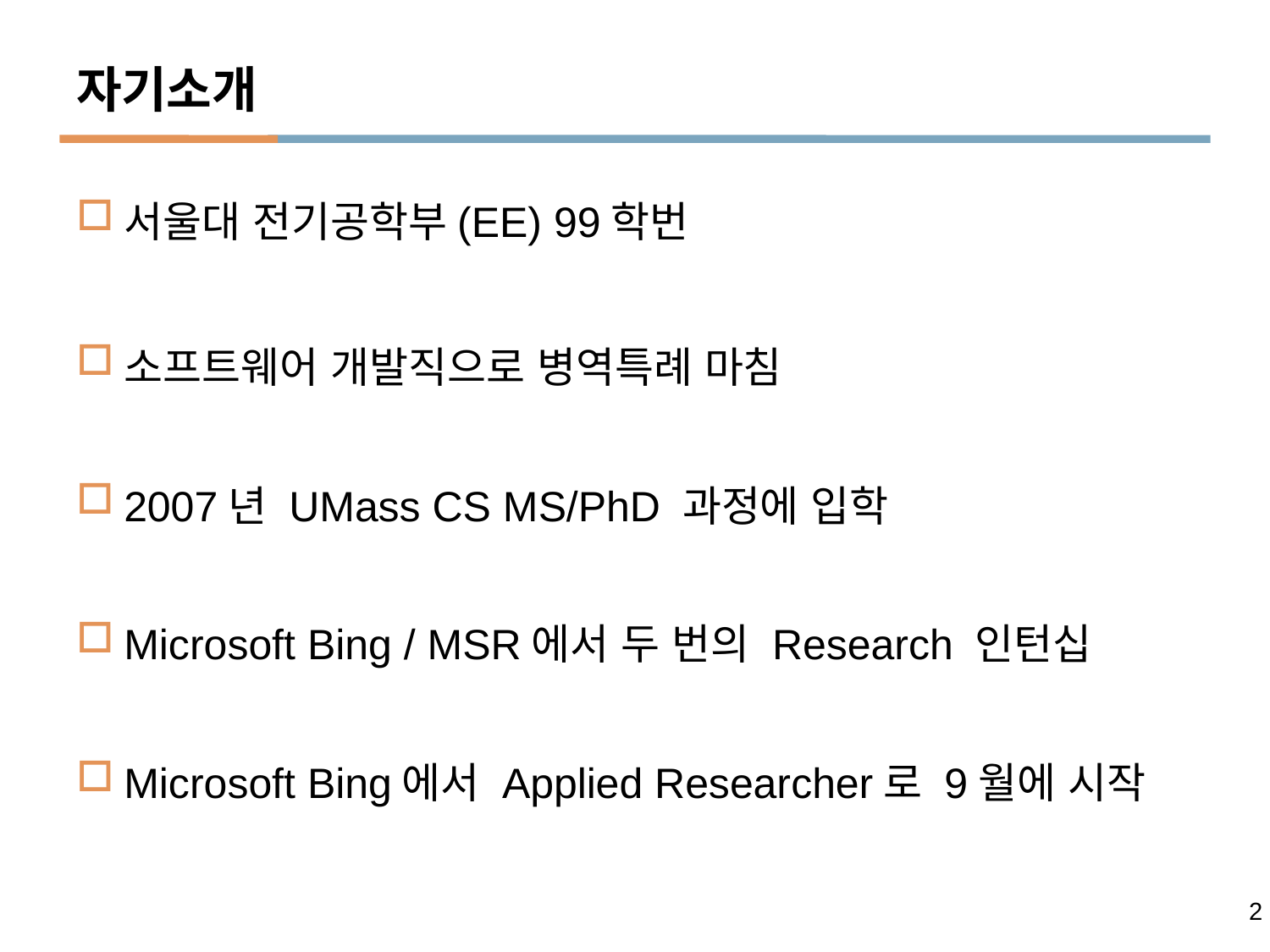

# 자기소개
서울대 전기공학부(EE) 99학번

소프트웨어 개발직으로 병역특례 마침

2007년 UMass CS MS/PhD 과정에 입학

Microsoft Bing / MSR에서 두 번의 Research 인턴십

Microsoft Bing에서 Applied Researcher로 9월에 시작